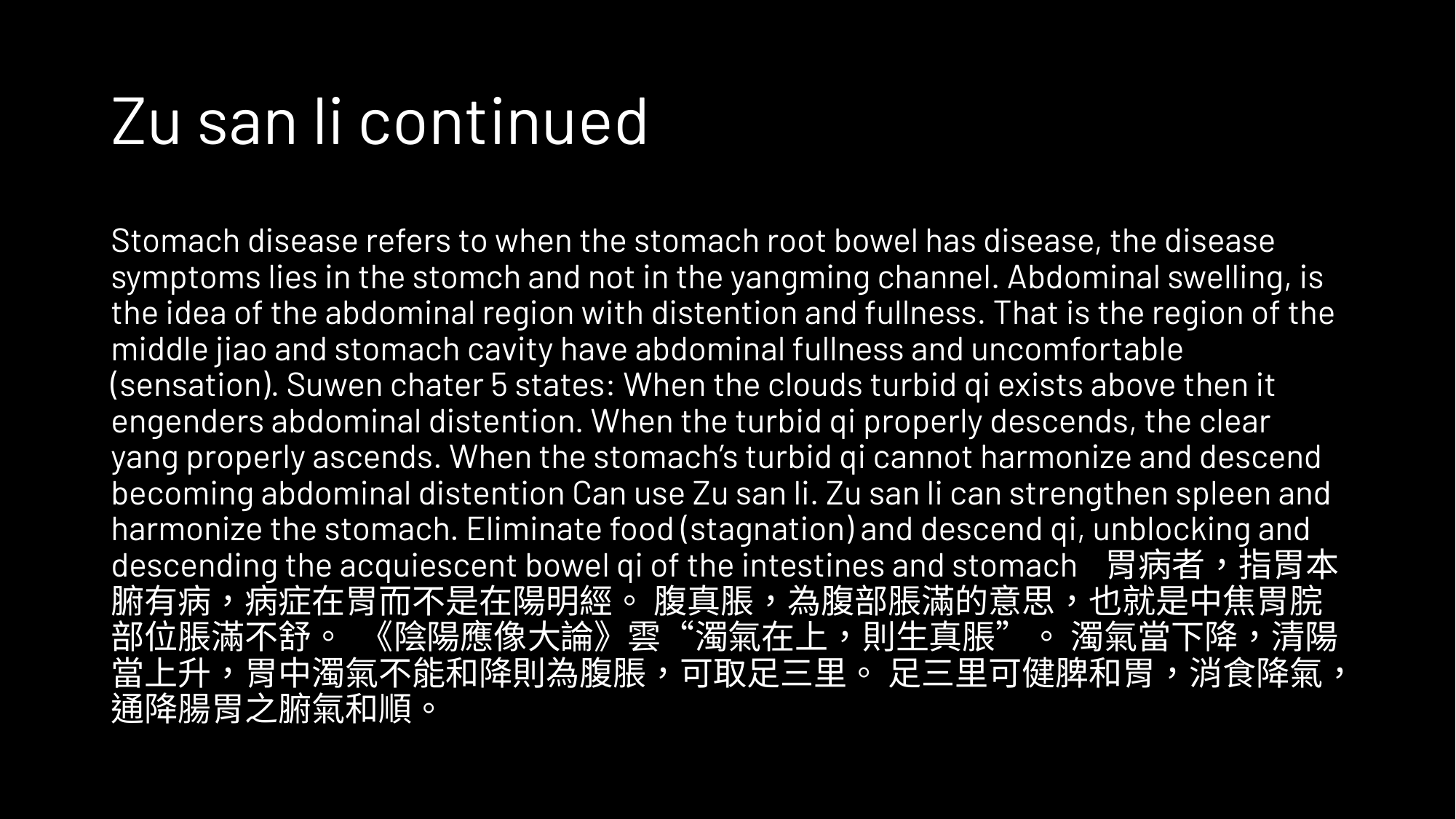

# Zu san li continued
Stomach disease refers to when the stomach root bowel has disease, the disease symptoms lies in the stomch and not in the yangming channel. Abdominal swelling, is the idea of the abdominal region with distention and fullness. That is the region of the middle jiao and stomach cavity have abdominal fullness and uncomfortable (sensation). Suwen chater 5 states: When the clouds turbid qi exists above then it engenders abdominal distention. When the turbid qi properly descends, the clear yang properly ascends. When the stomach’s turbid qi cannot harmonize and descend becoming abdominal distention Can use Zu san li. Zu san li can strengthen spleen and harmonize the stomach. Eliminate food (stagnation) and descend qi, unblocking and descending the acquiescent bowel qi of the intestines and stomach   胃病者，指胃本腑有病，病症在胃而不是在陽明經。 腹真脹，為腹部脹滿的意思，也就是中焦胃脘部位脹滿不舒。  《陰陽應像大論》雲“濁氣在上，則生真脹”。 濁氣當下降，清陽當上升，胃中濁氣不能和降則為腹脹，可取足三里。 足三里可健脾和胃，消食降氣，通降腸胃之腑氣和順。